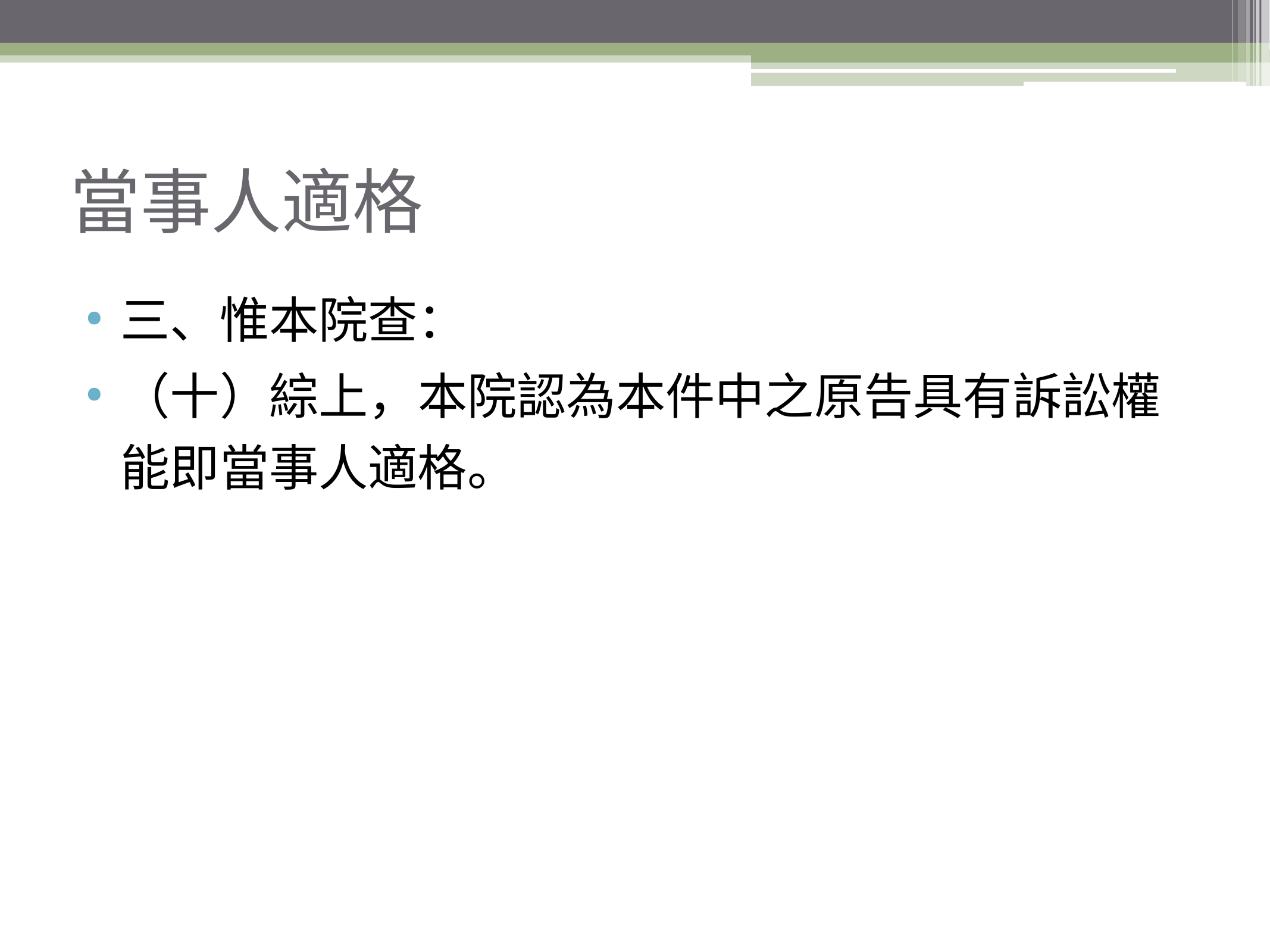

# 當事人適格
三、惟本院查：
（十）綜上，本院認為本件中之原告具有訴訟權能即當事人適格。